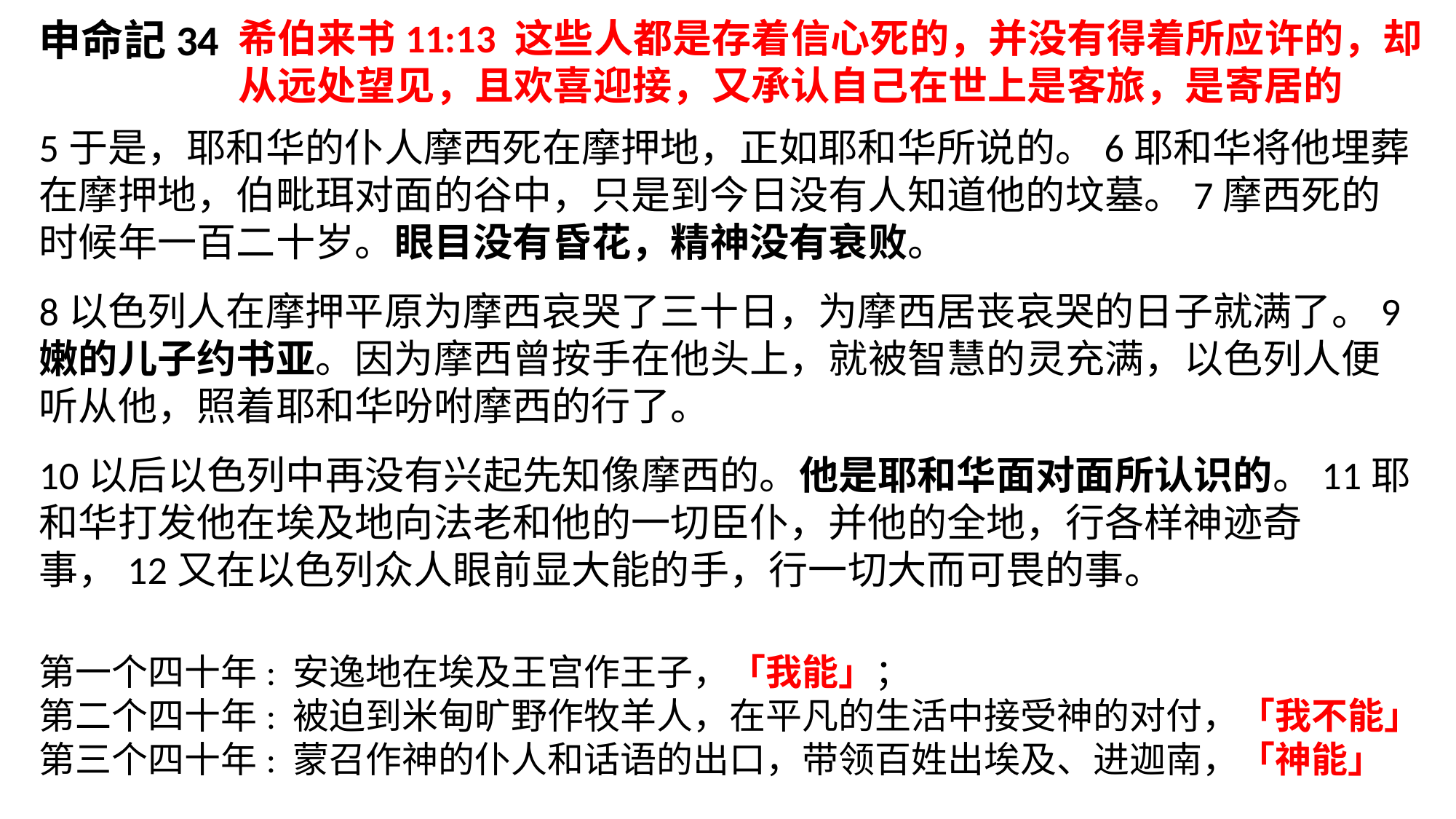

申命記34

5于是，耶和华的仆人摩西死在摩押地，正如耶和华所说的。6耶和华将他埋葬在摩押地，伯毗珥对面的谷中，只是到今日没有人知道他的坟墓。7摩西死的时候年一百二十岁。眼目没有昏花，精神没有衰败。

8以色列人在摩押平原为摩西哀哭了三十日，为摩西居丧哀哭的日子就满了。9嫩的儿子约书亚。因为摩西曾按手在他头上，就被智慧的灵充满，以色列人便听从他，照着耶和华吩咐摩西的行了。

10以后以色列中再没有兴起先知像摩西的。他是耶和华面对面所认识的。11耶和华打发他在埃及地向法老和他的一切臣仆，并他的全地，行各样神迹奇事，12又在以色列众人眼前显大能的手，行一切大而可畏的事。
希伯来书11:13 这些人都是存着信心死的，并没有得着所应许的，却从远处望见，且欢喜迎接，又承认自己在世上是客旅，是寄居的
第一个四十年: 安逸地在埃及王宫作王子，「我能」；
第二个四十年: 被迫到米甸旷野作牧羊人，在平凡的生活中接受神的对付，「我不能」
第三个四十年: 蒙召作神的仆人和话语的出口，带领百姓出埃及、进迦南，「神能」